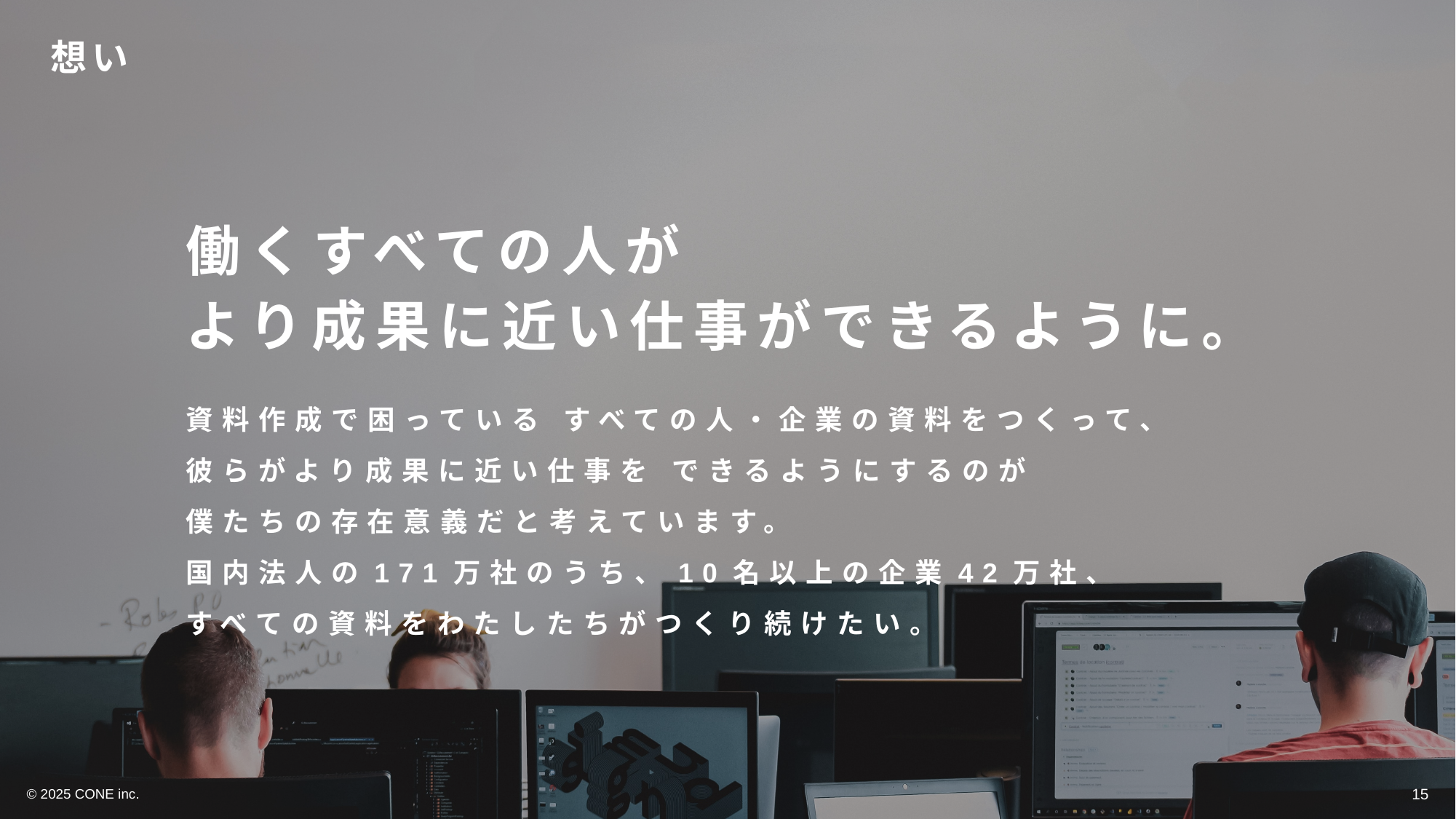

# 想い
働くすべての人が
より成果に近い仕事ができるように。
資料作成で困っている すべての人・企業の資料をつくって、
彼らがより成果に近い仕事を できるようにするのが
僕たちの存在意義だと考えています。
国内法人の171万社のうち、10名以上の企業42万社、
すべての資料をわたしたちがつくり続けたい。
15
© 2025 CONE inc.